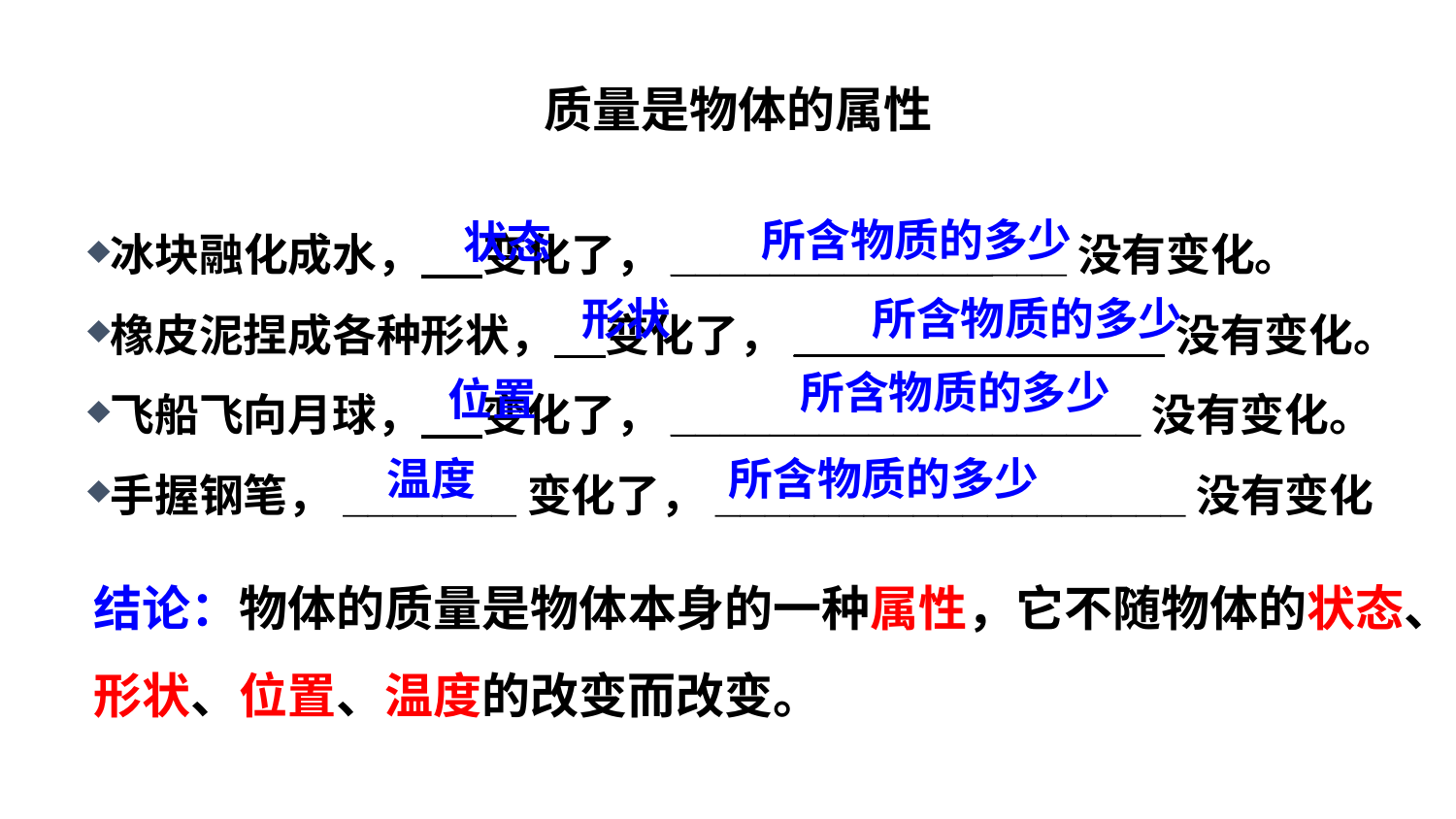

质量是物体的属性
冰块融化成水，      变化了，________________没有变化。
橡皮泥捏成各种形状，     变化了，_______________没有变化。
飞船飞向月球，      变化了，___________________没有变化。
手握钢笔，_______变化了，___________________没有变化
所含物质的多少
状态
形状
所含物质的多少
所含物质的多少
位置
所含物质的多少
温度
结论：物体的质量是物体本身的一种属性，它不随物体的状态、形状、位置、温度的改变而改变。